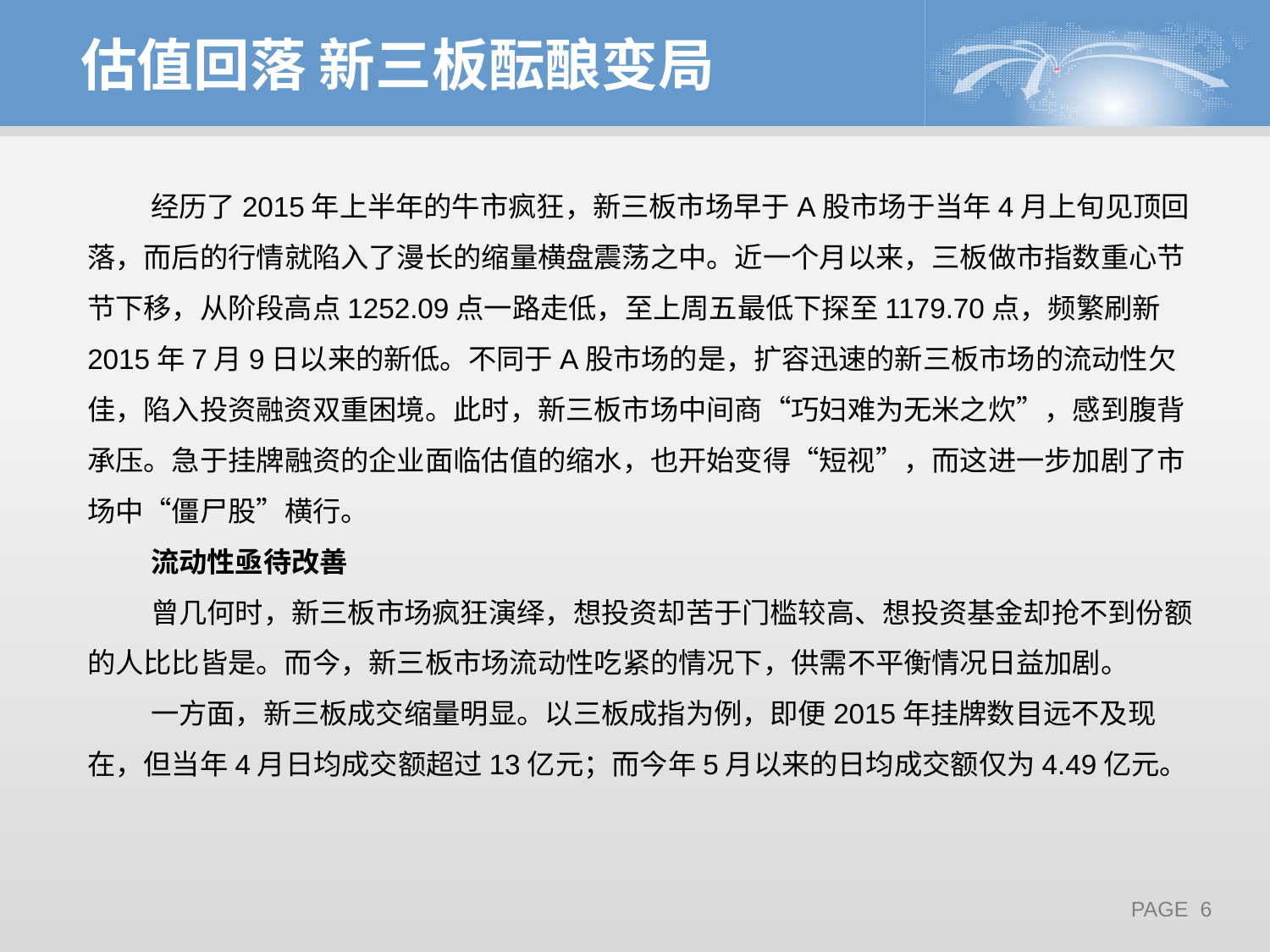

估值回落 新三板酝酿变局
经历了2015年上半年的牛市疯狂，新三板市场早于A股市场于当年4月上旬见顶回落，而后的行情就陷入了漫长的缩量横盘震荡之中。近一个月以来，三板做市指数重心节节下移，从阶段高点1252.09点一路走低，至上周五最低下探至1179.70点，频繁刷新2015年7月9日以来的新低。不同于A股市场的是，扩容迅速的新三板市场的流动性欠佳，陷入投资融资双重困境。此时，新三板市场中间商“巧妇难为无米之炊”，感到腹背承压。急于挂牌融资的企业面临估值的缩水，也开始变得“短视”，而这进一步加剧了市场中“僵尸股”横行。
流动性亟待改善
曾几何时，新三板市场疯狂演绎，想投资却苦于门槛较高、想投资基金却抢不到份额的人比比皆是。而今，新三板市场流动性吃紧的情况下，供需不平衡情况日益加剧。
一方面，新三板成交缩量明显。以三板成指为例，即便2015年挂牌数目远不及现在，但当年4月日均成交额超过13亿元；而今年5月以来的日均成交额仅为4.49亿元。